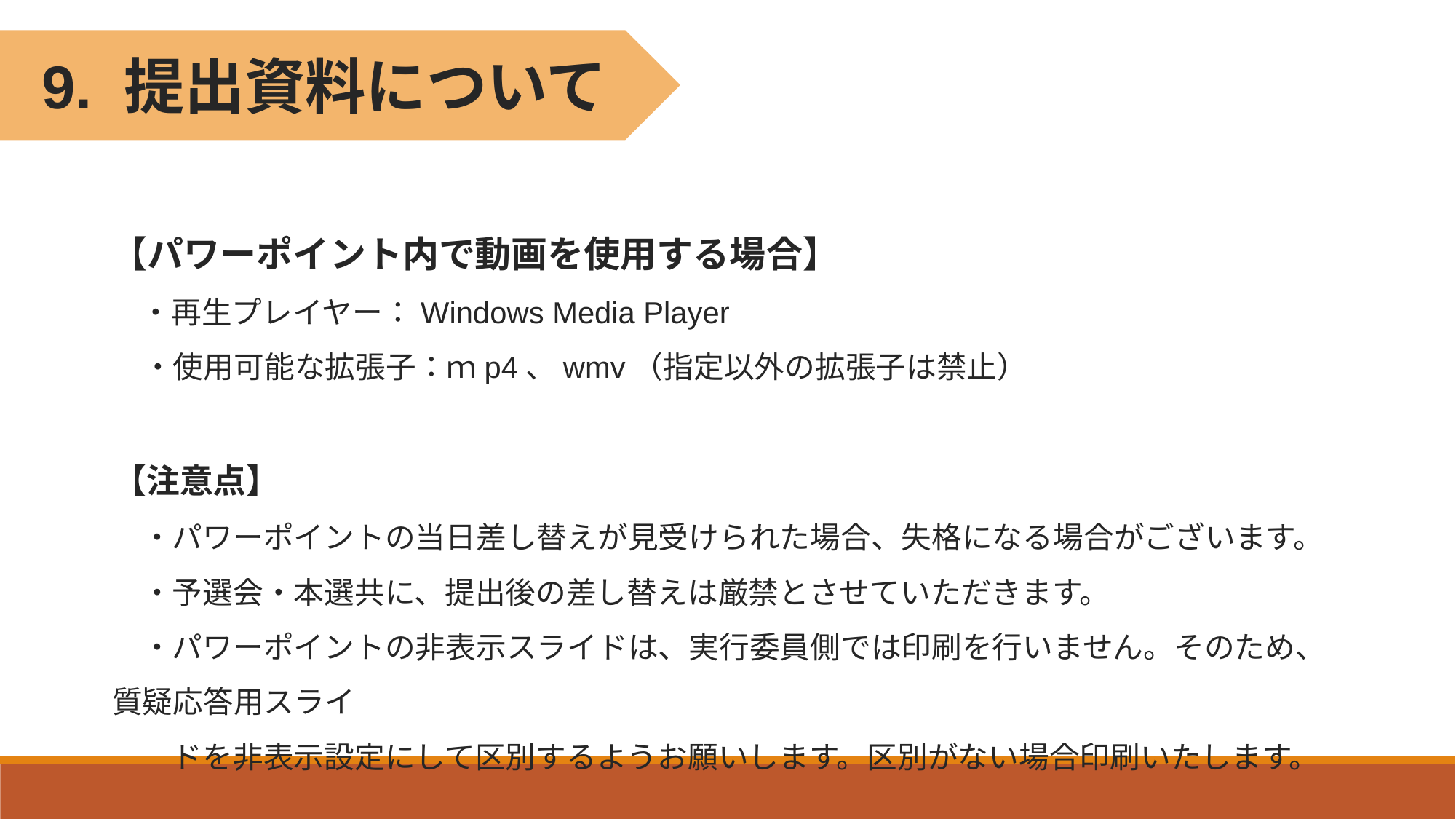

9. 提出資料について
【パワーポイント内で動画を使用する場合】
　・再生プレイヤー：Windows Media Player
　・使用可能な拡張子：ｍp4、wmv（指定以外の拡張子は禁止）

【注意点】
　・パワーポイントの当日差し替えが見受けられた場合、失格になる場合がございます。
　・予選会・本選共に、提出後の差し替えは厳禁とさせていただきます。
　・パワーポイントの非表示スライドは、実行委員側では印刷を行いません。そのため、質疑応答用スライ
　　ドを非表示設定にして区別するようお願いします。区別がない場合印刷いたします。